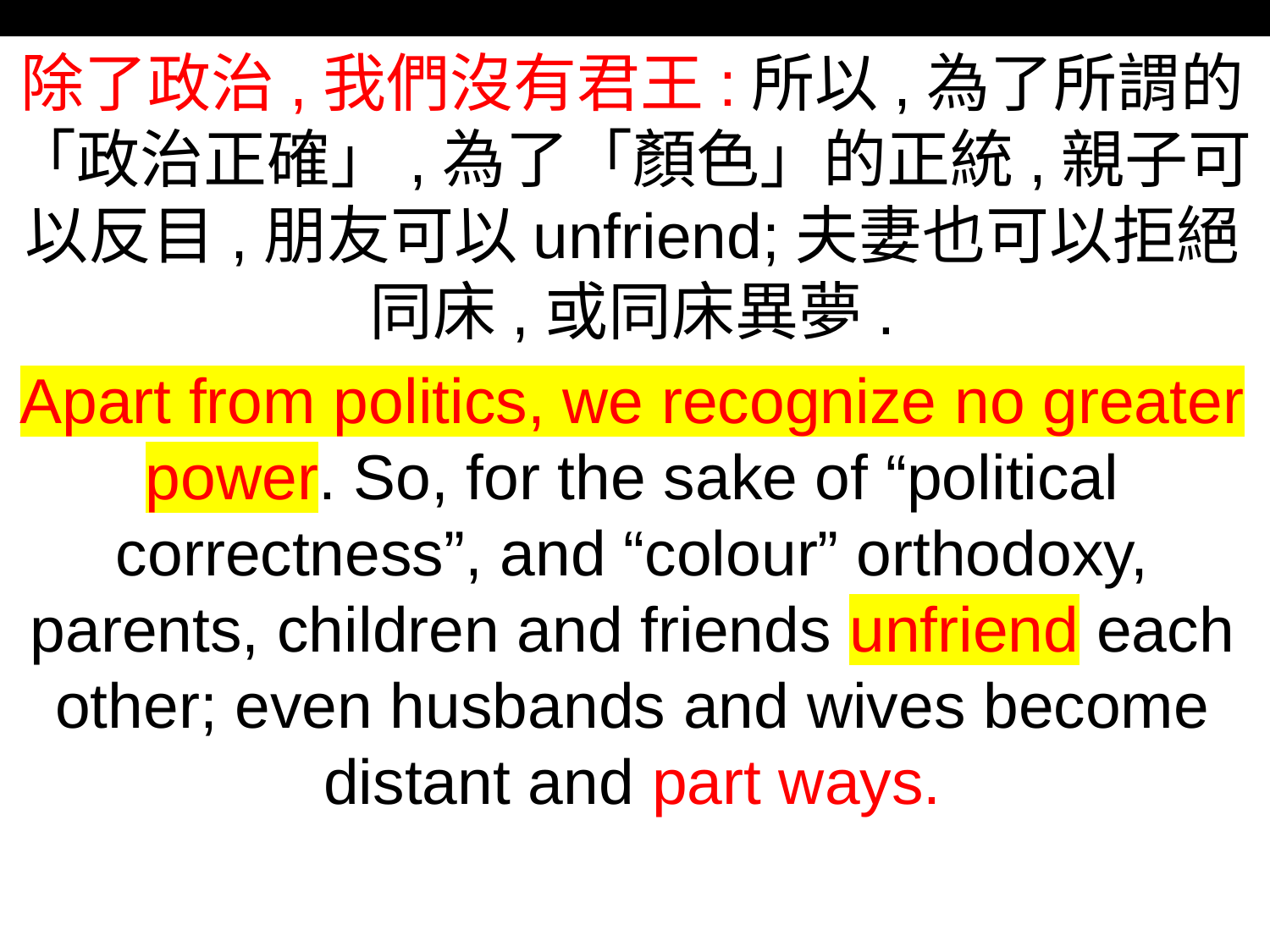

除了政治,我們沒有君王:所以,為了所謂的「政治正確」,為了「顏色」的正統,親子可以反目,朋友可以unfriend;夫妻也可以拒絕同床,或同床異夢.
Apart from politics, we recognize no greater power. So, for the sake of “political correctness”, and “colour” orthodoxy, parents, children and friends unfriend each other; even husbands and wives become distant and part ways.